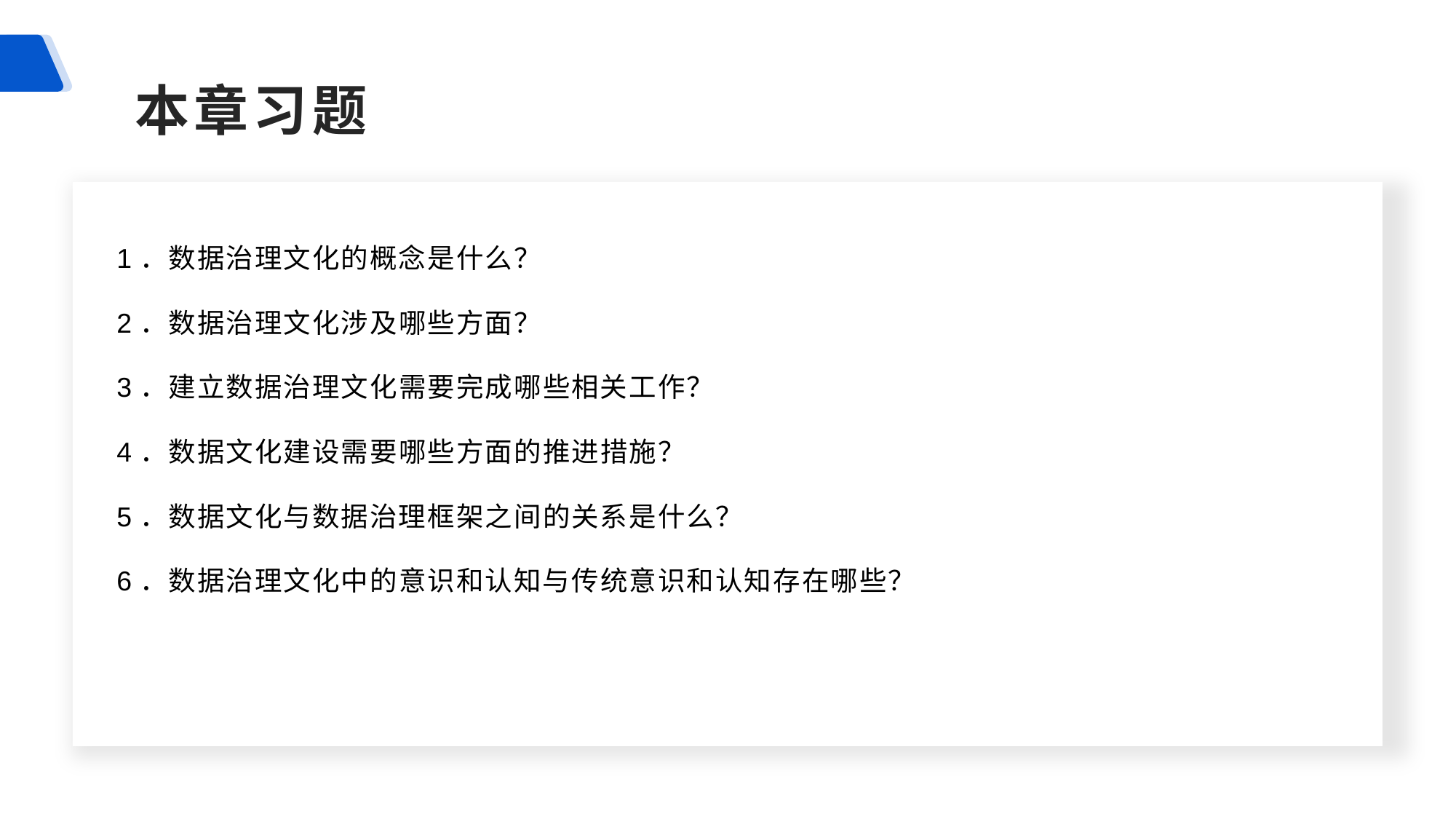

本章习题

1．数据治理文化的概念是什么？
2．数据治理文化涉及哪些方面？
3．建立数据治理文化需要完成哪些相关工作？
4．数据文化建设需要哪些方面的推进措施？
5．数据文化与数据治理框架之间的关系是什么？
6．数据治理文化中的意识和认知与传统意识和认知存在哪些？